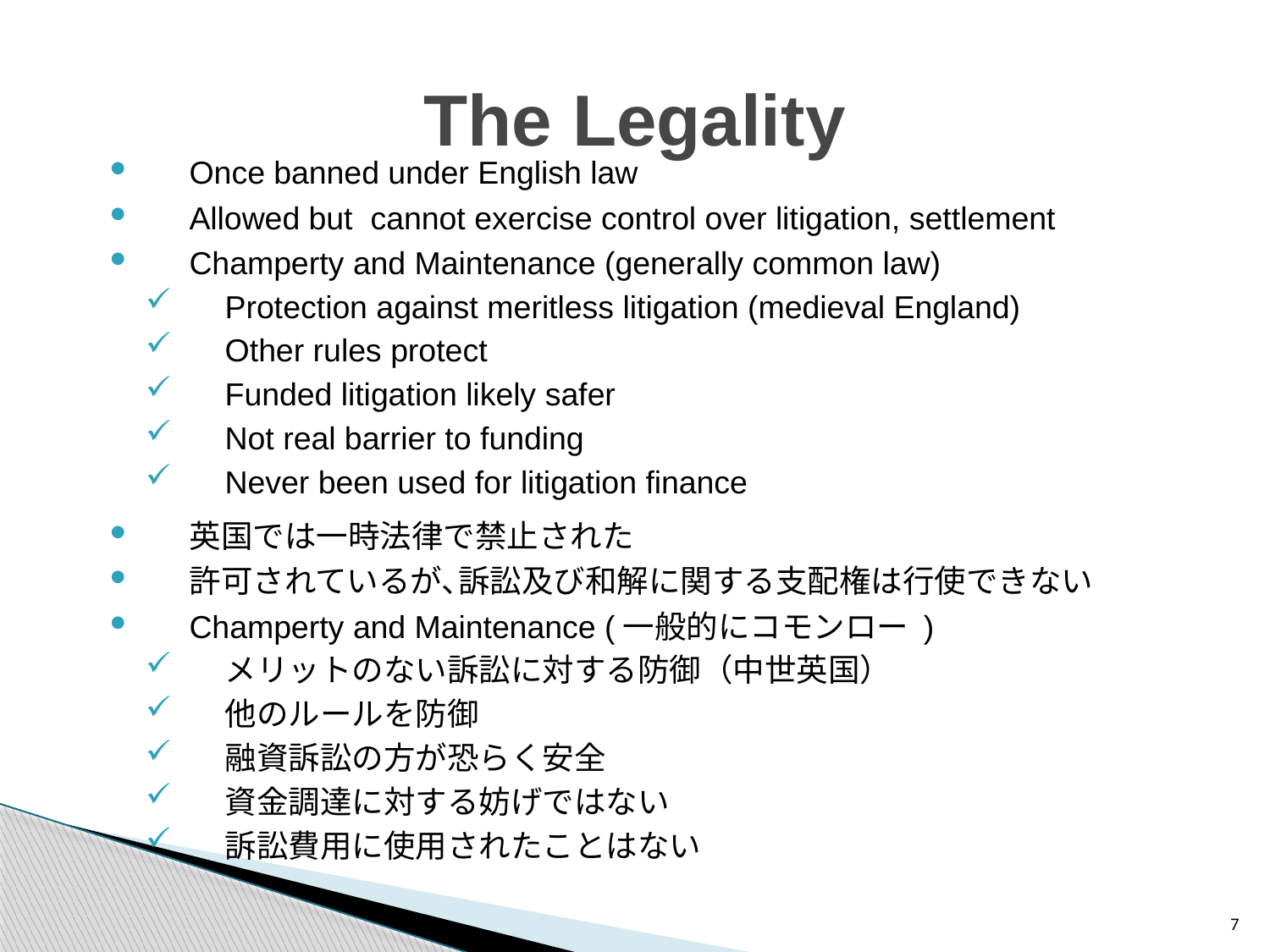

# The Legality
Once banned under English law
Allowed but  cannot exercise control over litigation, settlement
Champerty and Maintenance (generally common law)
Protection against meritless litigation (medieval England)
Other rules protect
Funded litigation likely safer
Not real barrier to funding
Never been used for litigation finance

英国では一時法律で禁止された
許可されているが､訴訟及び和解に関する支配権は行使できない
Champerty and Maintenance (一般的にコモンロー )
メリットのない訴訟に対する防御（中世英国）
他のルールを防御
融資訴訟の方が恐らく安全
資金調達に対する妨げではない
訴訟費用に使用されたことはない

7